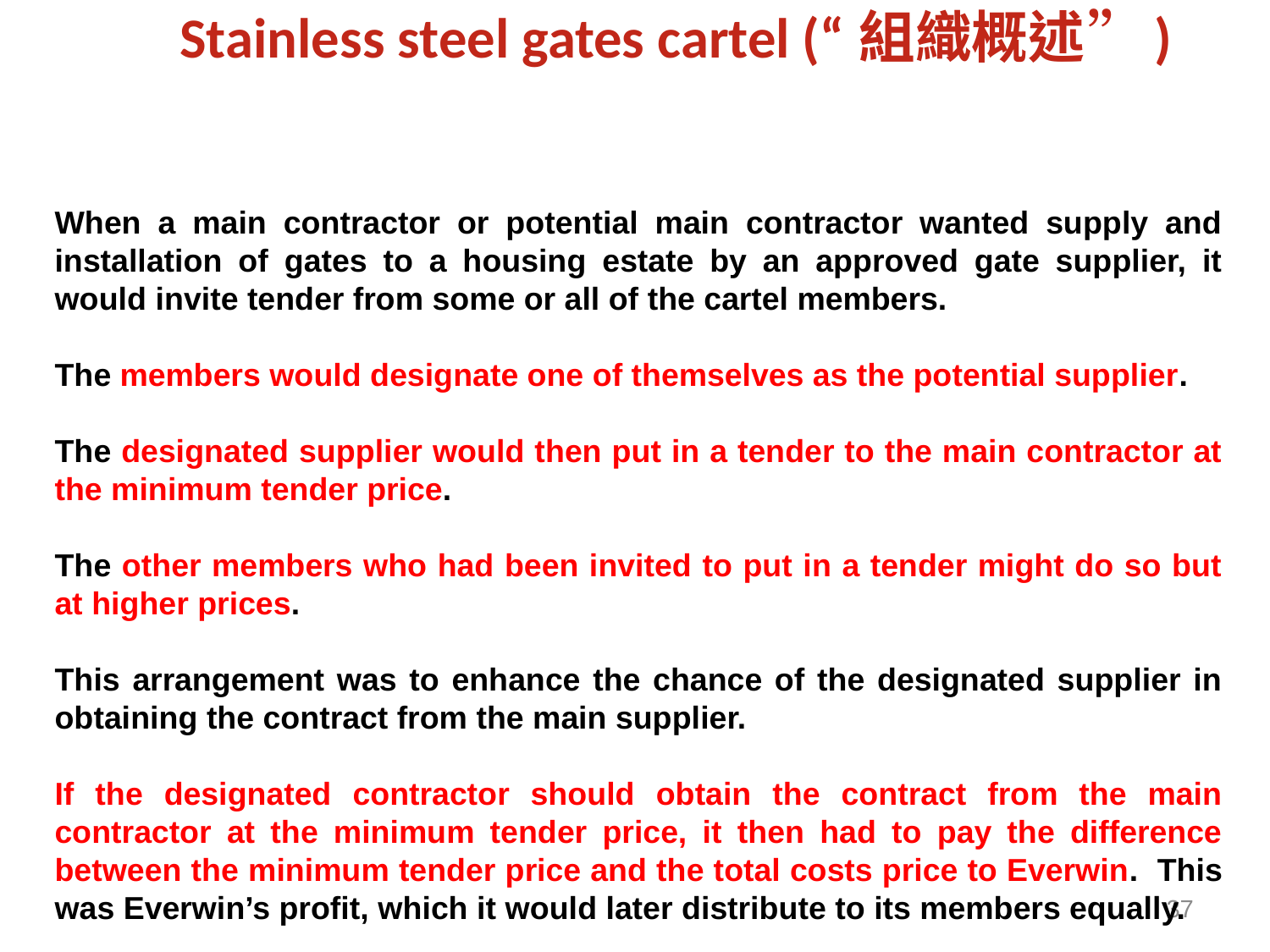

# Stainless steel gates cartel (“組織概述”)
When a main contractor or potential main contractor wanted supply and installation of gates to a housing estate by an approved gate supplier, it would invite tender from some or all of the cartel members.

The members would designate one of themselves as the potential supplier.

The designated supplier would then put in a tender to the main contractor at the minimum tender price.

The other members who had been invited to put in a tender might do so but at higher prices.

This arrangement was to enhance the chance of the designated supplier in obtaining the contract from the main supplier.

If the designated contractor should obtain the contract from the main contractor at the minimum tender price, it then had to pay the difference between the minimum tender price and the total costs price to Everwin.  This was Everwin’s profit, which it would later distribute to its members equally.

37